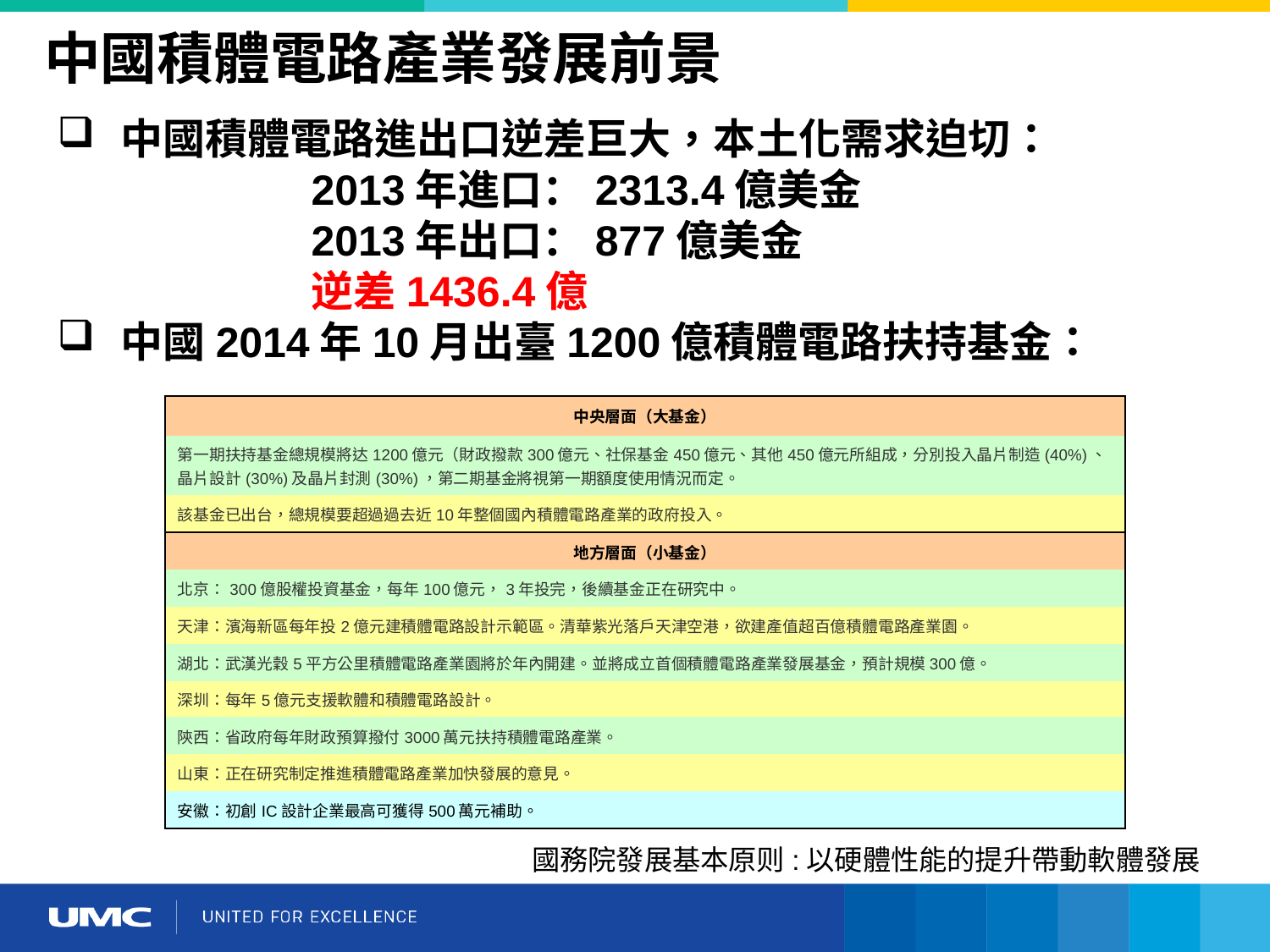

中國積體電路產業發展前景
中國積體電路進出口逆差巨大，本土化需求迫切：
2013年進口：2313.4億美金
2013年出口：877億美金
逆差1436.4億
中國2014年10月出臺1200億積體電路扶持基金：
| 中央層面（大基金） |
| --- |
| 第一期扶持基金總規模將达1200億元（財政撥款300億元、社保基金450億元、其他450億元所組成，分別投入晶片制造(40%)、晶片設計(30%)及晶片封測(30%)，第二期基金將視第一期額度使用情況而定。 |
| 該基金已出台，總規模要超過過去近10年整個國內積體電路產業的政府投入。 |
| 地方層面（小基金） |
| 北京：300億股權投資基金，每年100億元，3年投完，後續基金正在研究中。 |
| 天津：濱海新區每年投2億元建積體電路設計示範區。清華紫光落戶天津空港，欲建產值超百億積體電路產業園。 |
| 湖北：武漢光穀5平方公里積體電路產業園將於年內開建。並將成立首個積體電路產業發展基金，預計規模300億。 |
| 深圳：每年5億元支援軟體和積體電路設計。 |
| 陝西：省政府每年財政預算撥付3000萬元扶持積體電路產業。 |
| 山東：正在研究制定推進積體電路產業加快發展的意見。 |
| 安徽：初創IC設計企業最高可獲得500萬元補助。 |

國務院發展基本原则:以硬體性能的提升帶動軟體發展